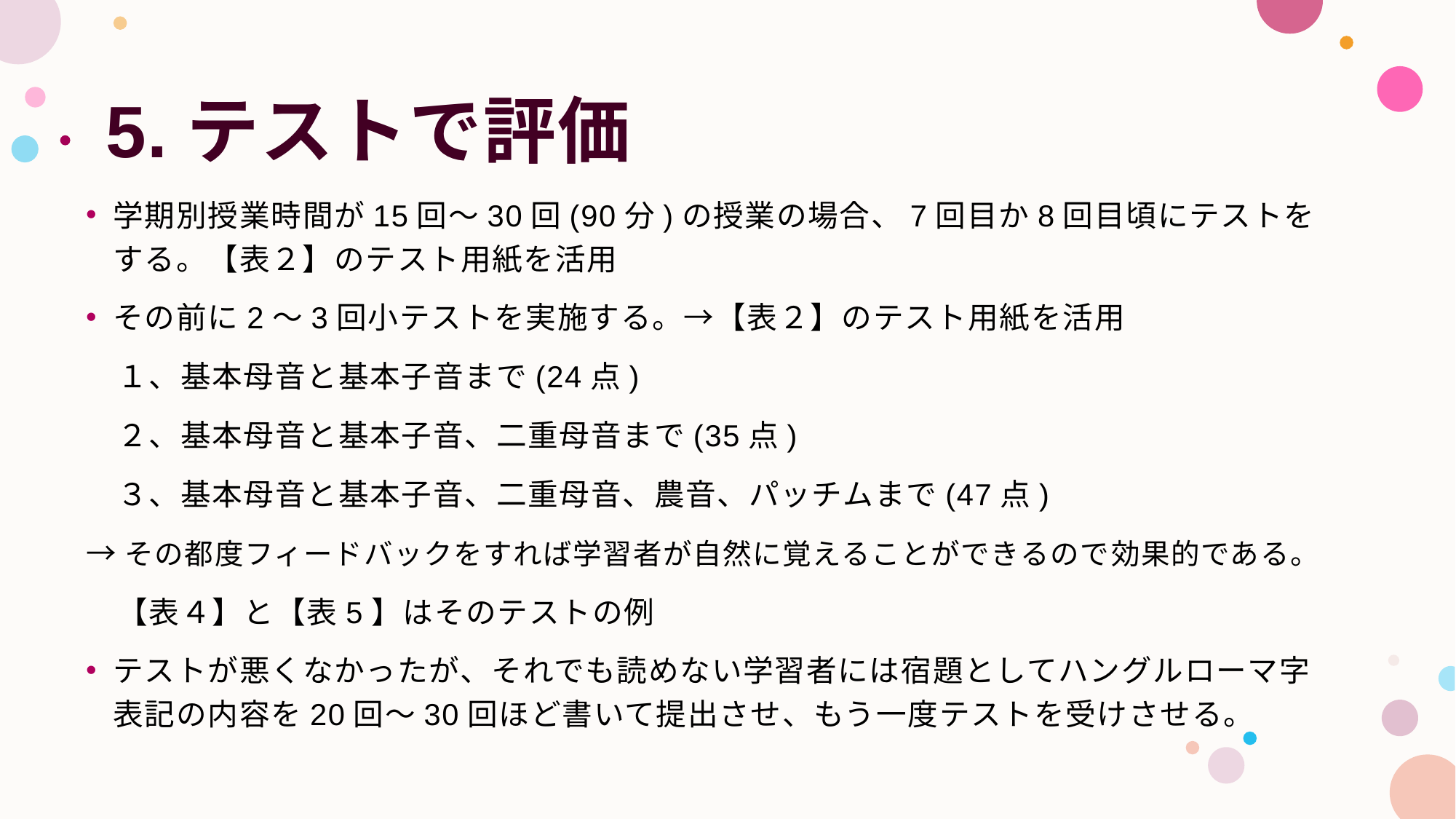

# 5.テストで評価
学期別授業時間が15回～30回(90分)の授業の場合、7回目か8回目頃にテストをする。【表２】のテスト用紙を活用
その前に2～3回小テストを実施する。→【表２】のテスト用紙を活用
　１、基本母音と基本子音まで(24点)
　２、基本母音と基本子音、二重母音まで(35点)
　３、基本母音と基本子音、二重母音、農音、パッチムまで(47点)
→その都度フィードバックをすれば学習者が自然に覚えることができるので効果的である。
　【表４】と【表5】はそのテストの例
テストが悪くなかったが、それでも読めない学習者には宿題としてハングルローマ字表記の内容を20回～30回ほど書いて提出させ、もう一度テストを受けさせる。